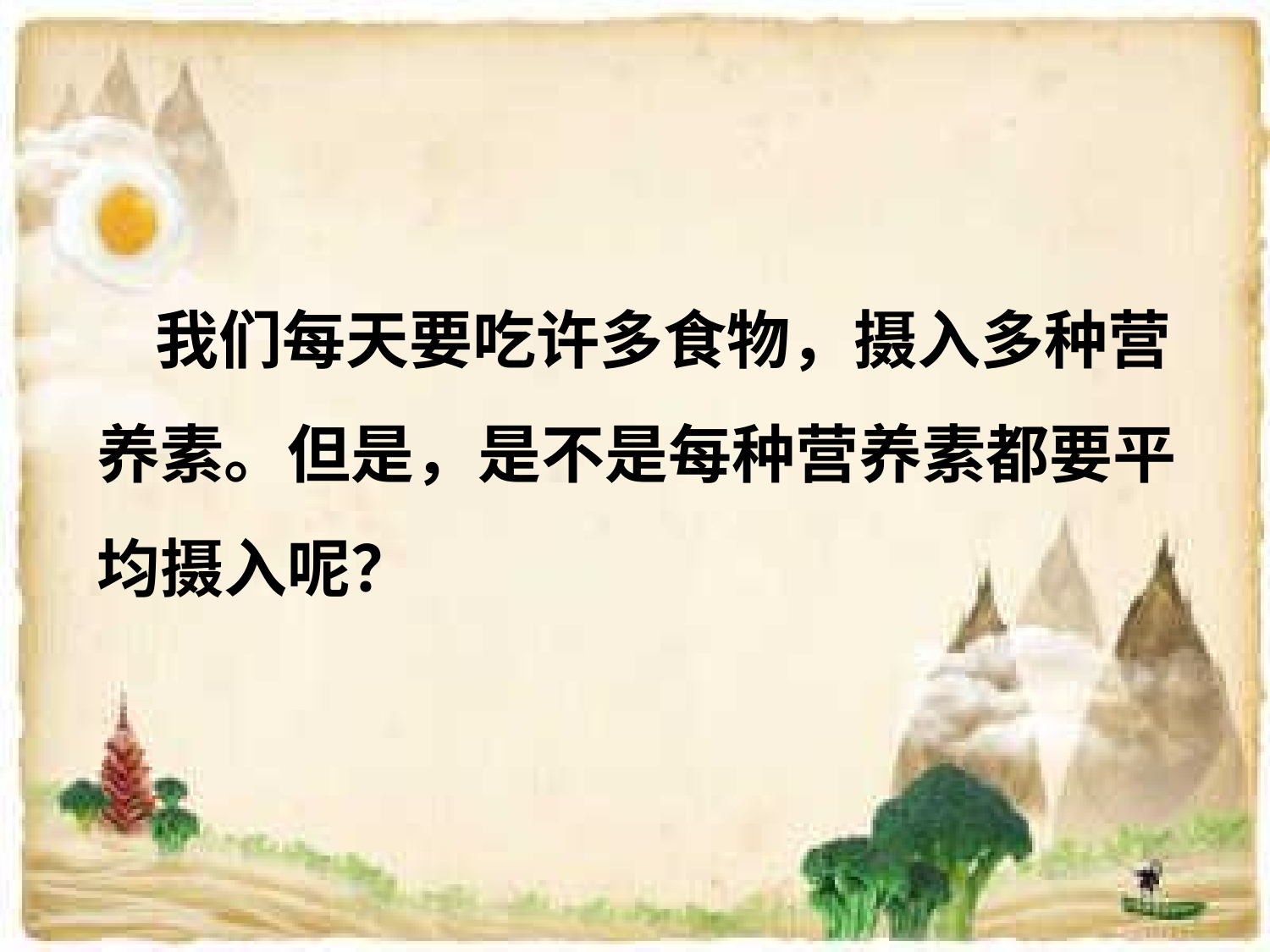

我们每天要吃许多食物，摄入多种营养素。但是，是不是每种营养素都要平均摄入呢？